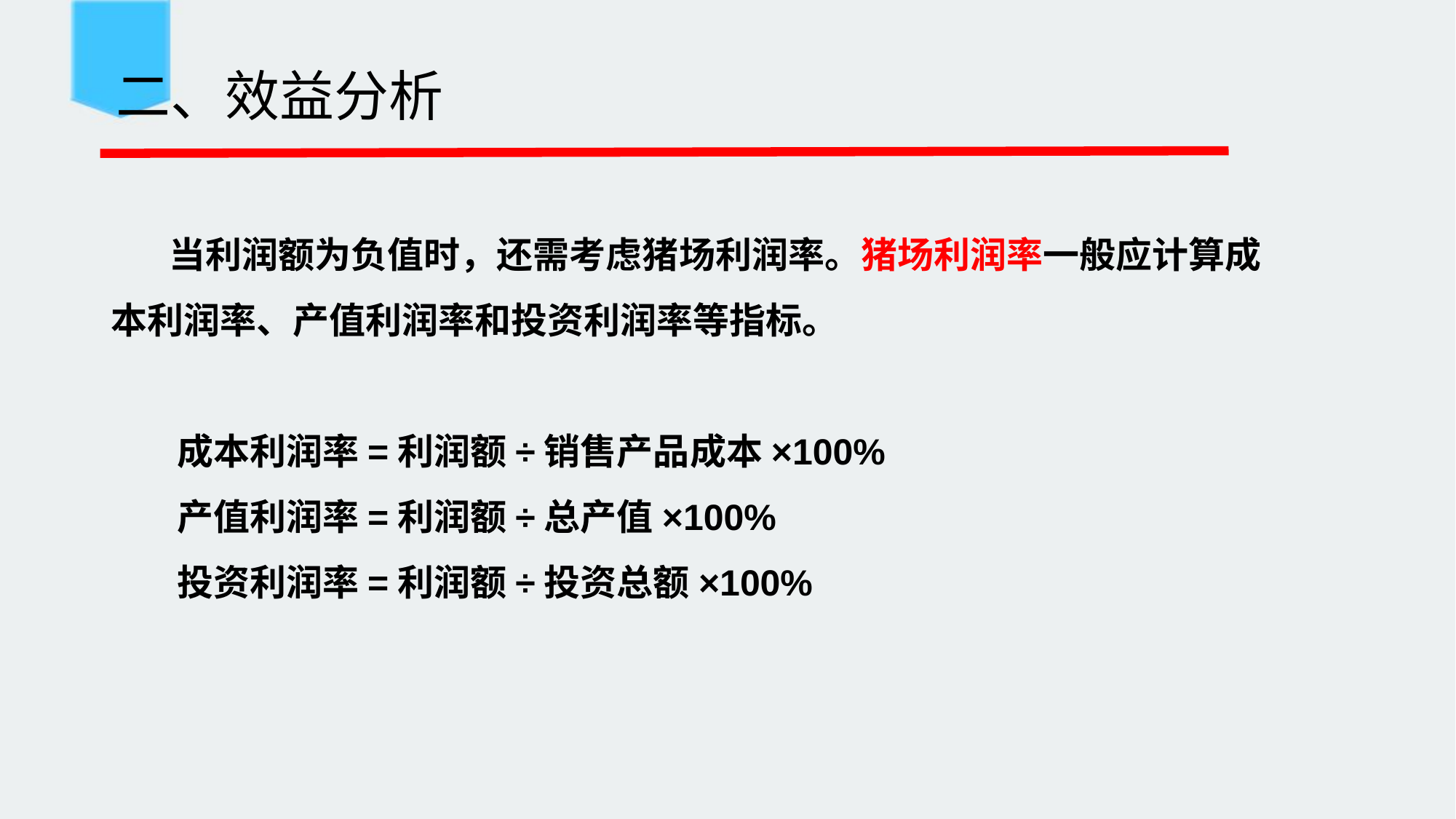

二、效益分析
      当利润额为负值时，还需考虑猪场利润率。猪场利润率一般应计算成本利润率、产值利润率和投资利润率等指标。

       成本利润率=利润额÷销售产品成本×100%
       产值利润率=利润额÷总产值×100%
       投资利润率=利润额÷投资总额×100%